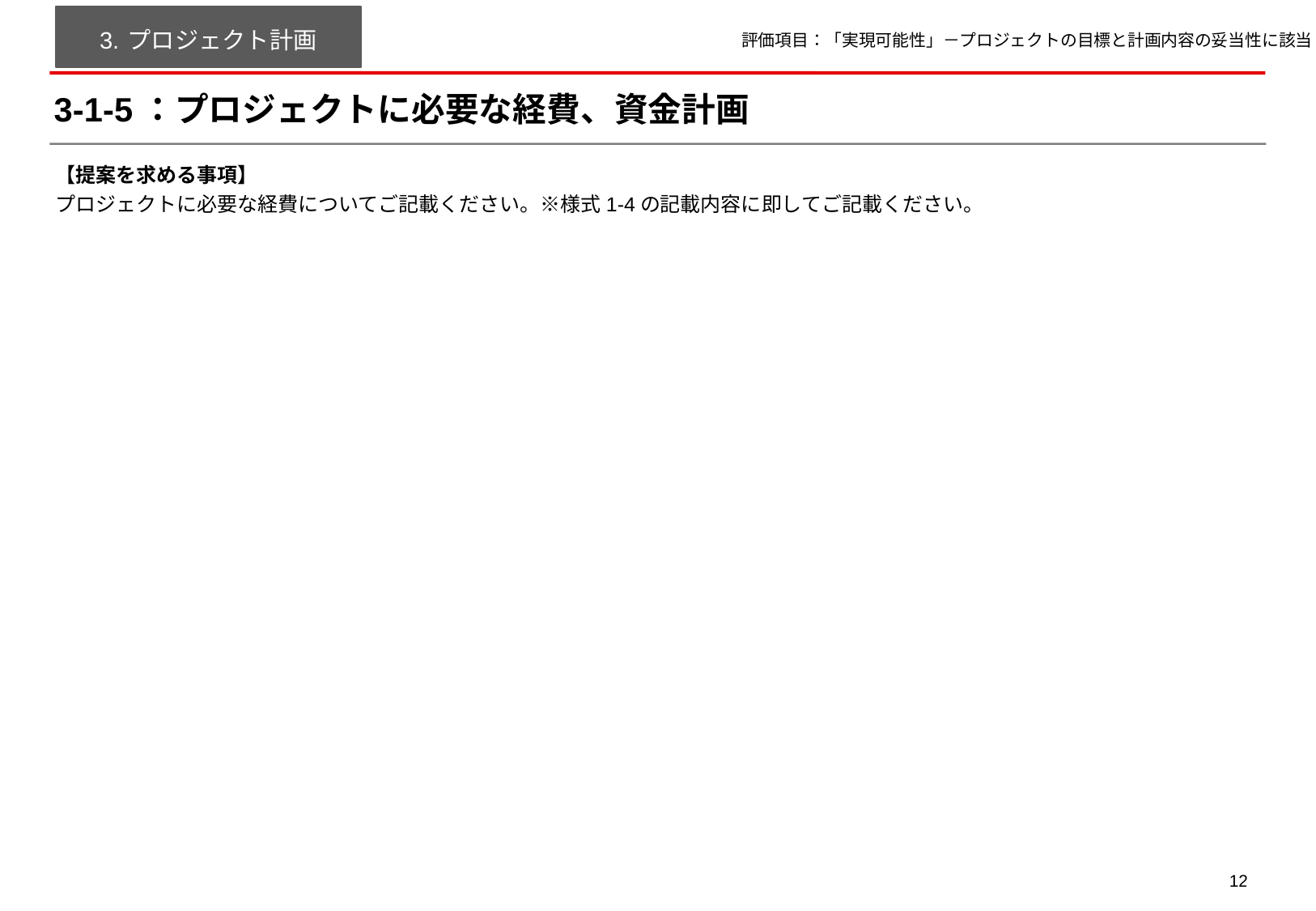

プロジェクト計画
評価項目：「実現可能性」－プロジェクトの目標と計画内容の妥当性に該当
# 3-1-5：プロジェクトに必要な経費、資金計画
【提案を求める事項】
プロジェクトに必要な経費についてご記載ください。※様式1-4の記載内容に即してご記載ください。